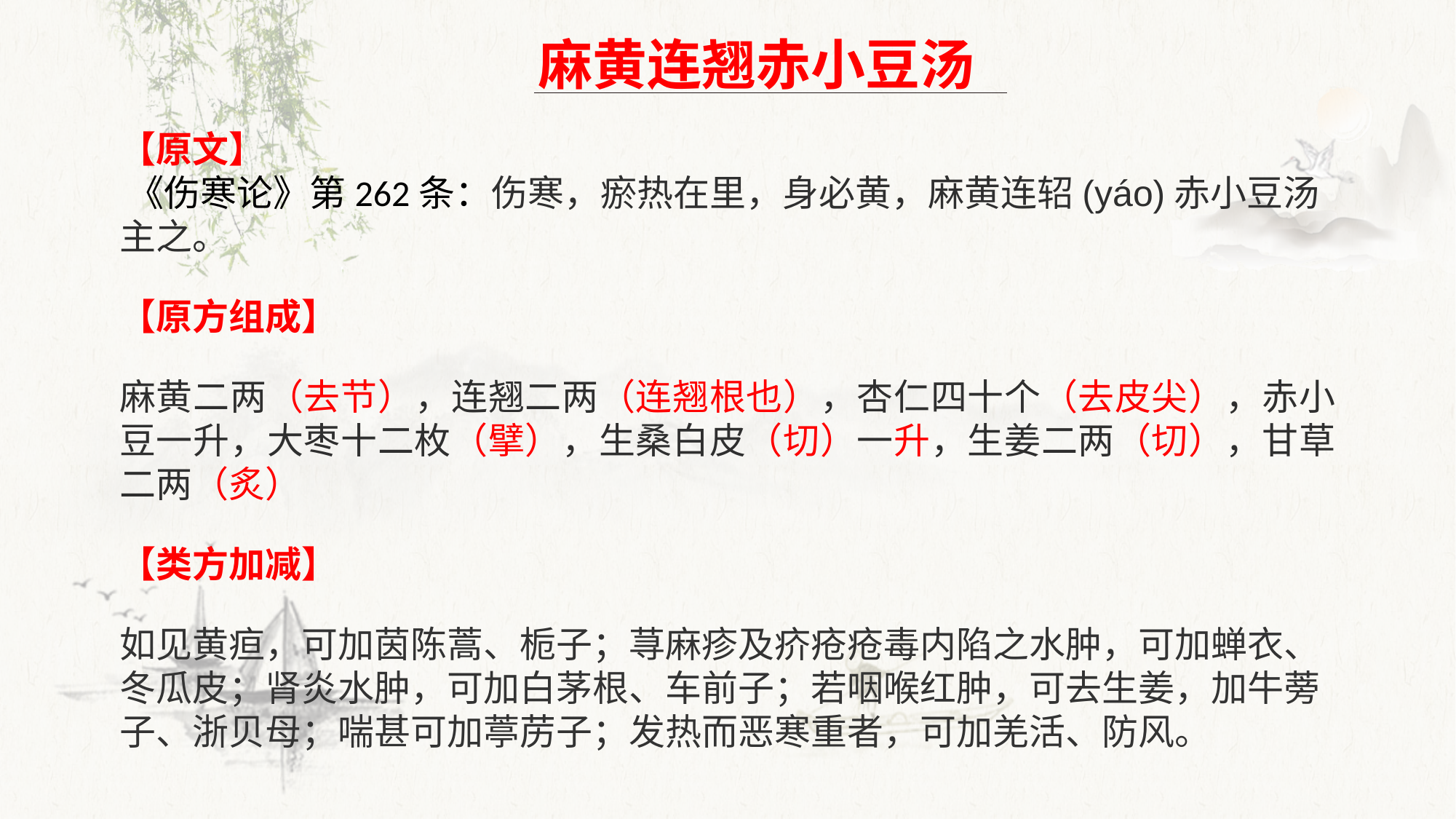

麻黄连翘赤小豆汤
【原文】
 《伤寒论》第262条：伤寒，瘀热在里，身必黄，麻黄连轺(yáo)赤小豆汤主之。
【原方组成】
麻黄二两（去节），连翘二两（连翘根也），杏仁四十个（去皮尖），赤小豆一升，大枣十二枚（擘），生桑白皮（切）一升，生姜二两（切），甘草二两（炙）
【类方加减】
如见黄疸，可加茵陈蒿、栀子；荨麻疹及疥疮疮毒内陷之水肿，可加蝉衣、冬瓜皮；肾炎水肿，可加白茅根、车前子；若咽喉红肿，可去生姜，加牛蒡子、浙贝母；喘甚可加葶苈子；发热而恶寒重者，可加羌活、防风。